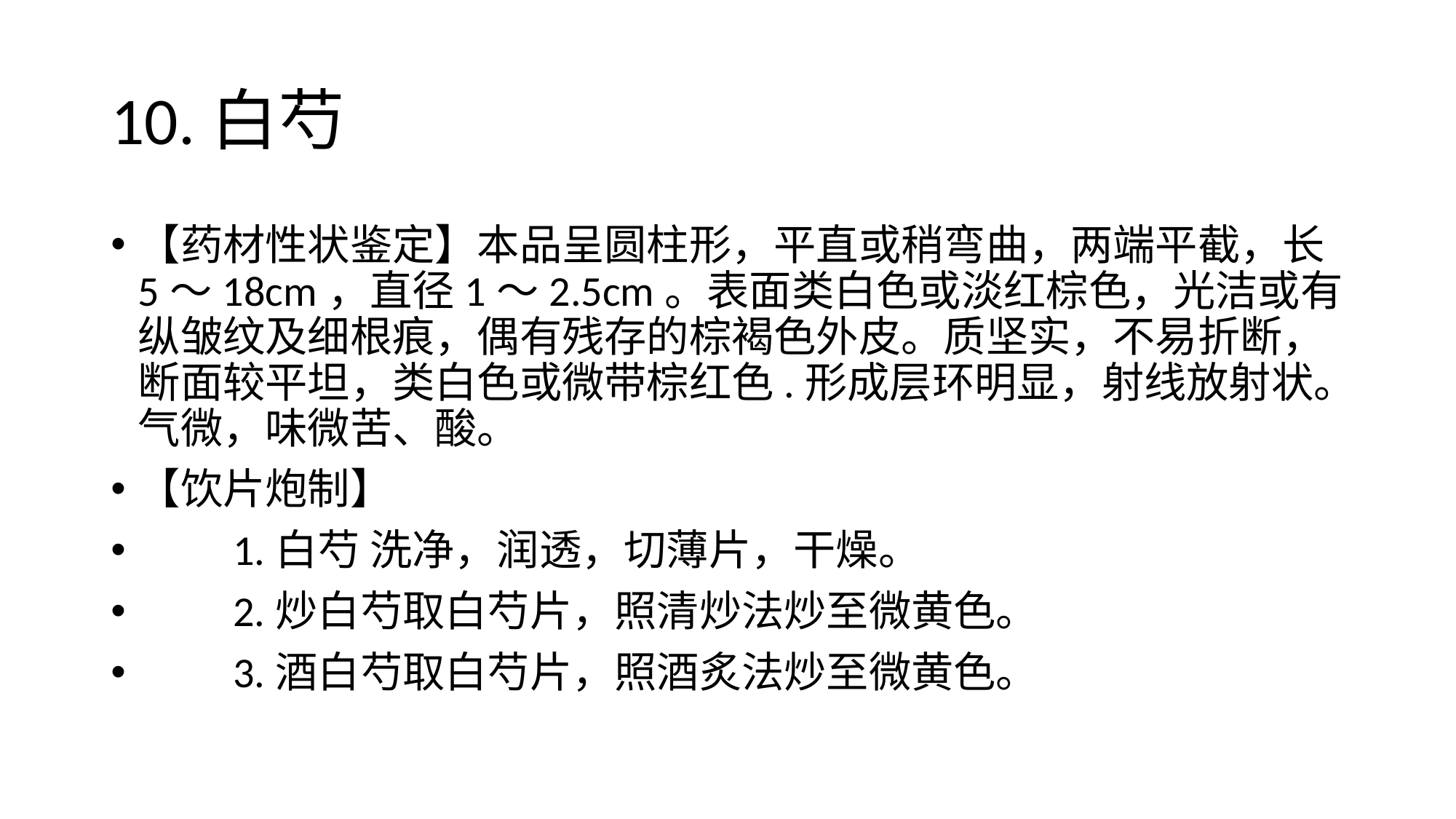

# 10.白芍
【药材性状鉴定】本品呈圆柱形，平直或稍弯曲，两端平截，长5～18cm，直径1～2.5cm。表面类白色或淡红棕色，光洁或有纵皱纹及细根痕，偶有残存的棕褐色外皮。质坚实，不易折断，断面较平坦，类白色或微带棕红色.形成层环明显，射线放射状。气微，味微苦、酸。
【饮片炮制】
　　1.白芍 洗净，润透，切薄片，干燥。
　　2.炒白芍取白芍片，照清炒法炒至微黄色。
　　3.酒白芍取白芍片，照酒炙法炒至微黄色。